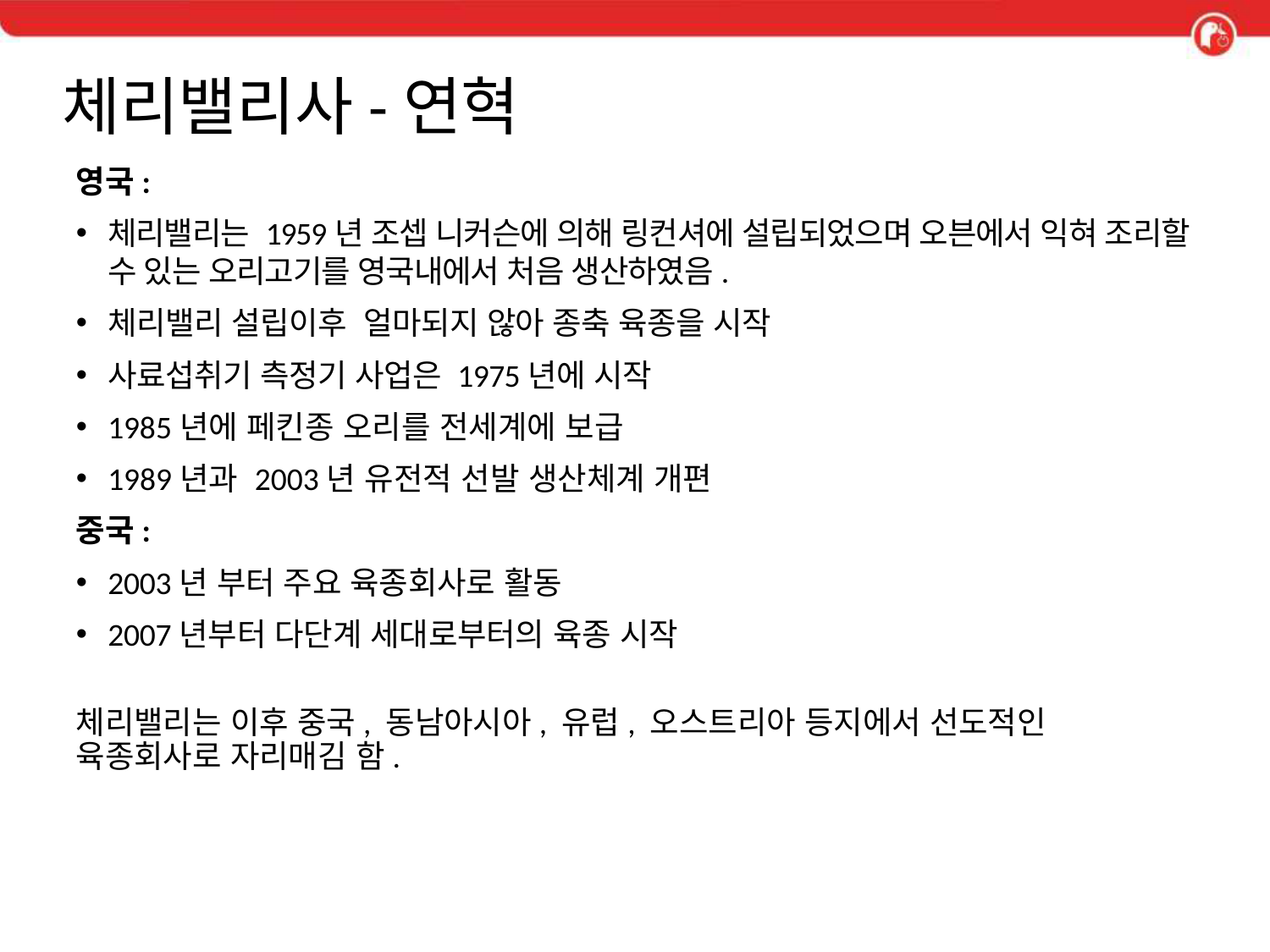

# 체리밸리사-연혁
영국:
체리밸리는 1959년 조셉 니커슨에 의해 링컨셔에 설립되었으며 오븐에서 익혀 조리할 수 있는 오리고기를 영국내에서 처음 생산하였음.
체리밸리 설립이후  얼마되지 않아 종축 육종을 시작
사료섭취기 측정기 사업은 1975년에 시작
1985년에 페킨종 오리를 전세계에 보급
1989년과 2003년 유전적 선발 생산체계 개편
중국:
2003년 부터 주요 육종회사로 활동
2007년부터 다단계 세대로부터의 육종 시작

체리밸리는 이후 중국, 동남아시아, 유럽, 오스트리아 등지에서 선도적인 육종회사로 자리매김 함.